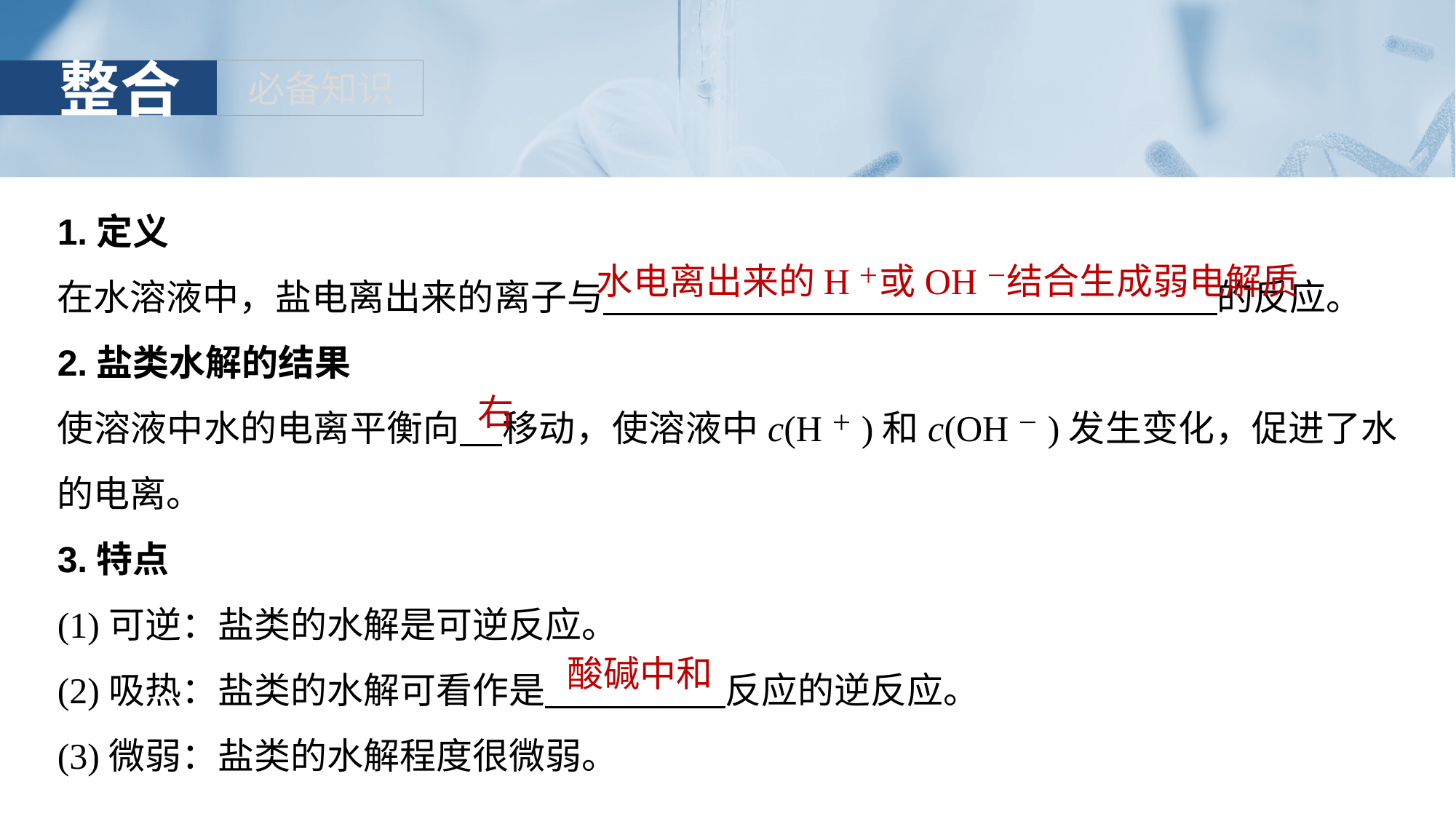

1.定义
在水溶液中，盐电离出来的离子与                                                                           的反应。
2.盐类水解的结果
使溶液中水的电离平衡向     移动，使溶液中c(H＋)和c(OH－)发生变化，促进了水的电离。
3.特点
(1)可逆：盐类的水解是可逆反应。
(2)吸热：盐类的水解可看作是                      反应的逆反应。
(3)微弱：盐类的水解程度很微弱。
水电离出来的H＋或OH－结合生成弱电解质
右
酸碱中和